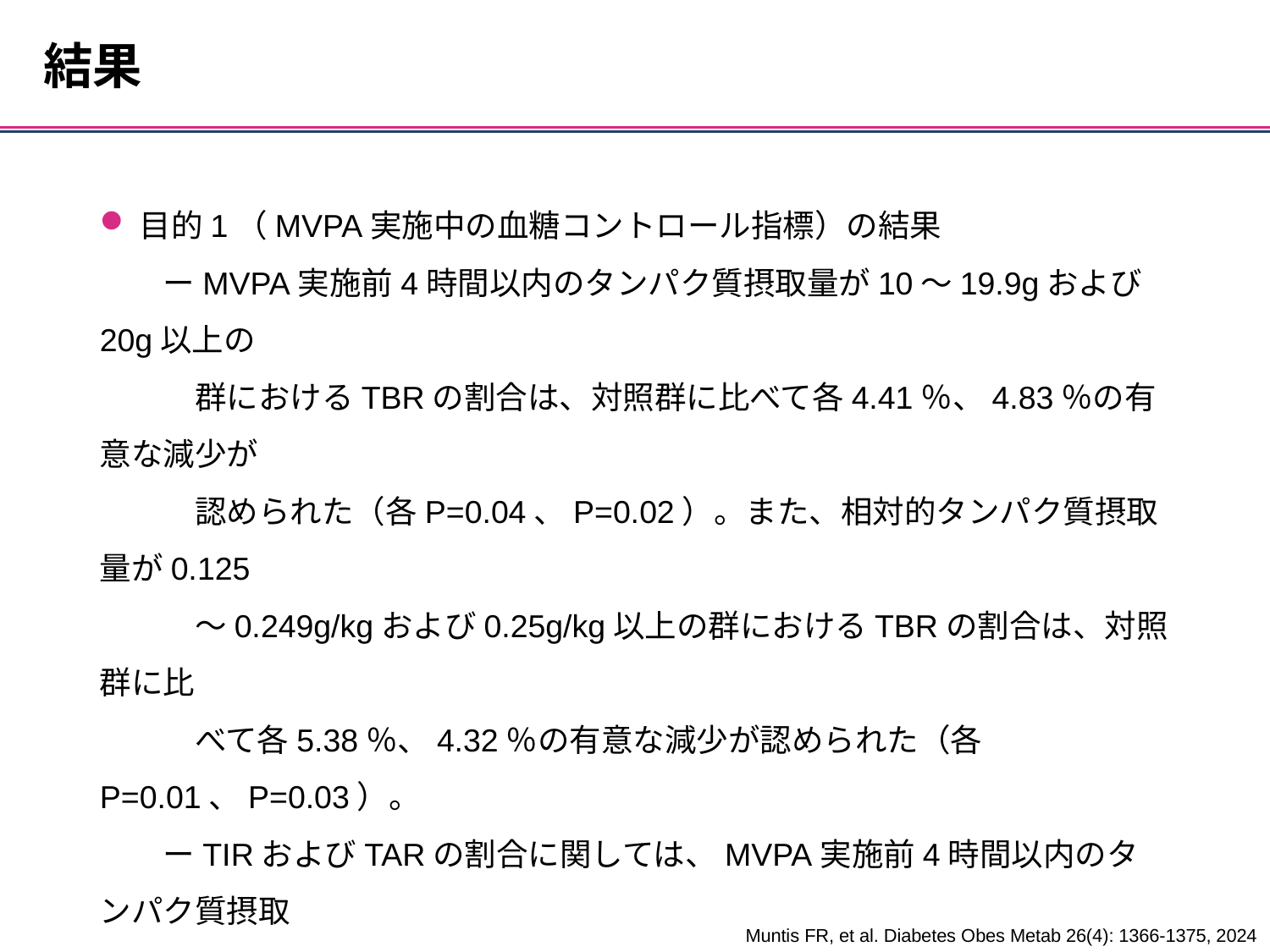

結果
目的1（MVPA実施中の血糖コントロール指標）の結果
　　ーMVPA実施前4時間以内のタンパク質摂取量が10～19.9gおよび20g以上の
　　　群におけるTBRの割合は、対照群に比べて各4.41％、4.83％の有意な減少が
　　　認められた（各P=0.04、P=0.02）。また、相対的タンパク質摂取量が0.125
　　　～0.249g/kgおよび0.25g/kg以上の群におけるTBRの割合は、対照群に比
　　　べて各5.38％、4.32％の有意な減少が認められた（各P=0.01、P=0.03）。
　　ーTIRおよびTARの割合に関しては、MVPA実施前4時間以内のタンパク質摂取
　　　量および相対的タンパク質摂取量との間に有意な関連は認められなかった。

目的2（MVPA実施後の血糖コントロール指標）の結果
　　ーMVPA実施前4時間以内のタンパク質摂取量および相対的タンパク質摂取量の
　　　いずれも、TIR、TBR、TARの割合との間に有意な関連は認められなかった。
Muntis FR, et al. Diabetes Obes Metab 26(4): 1366-1375, 2024